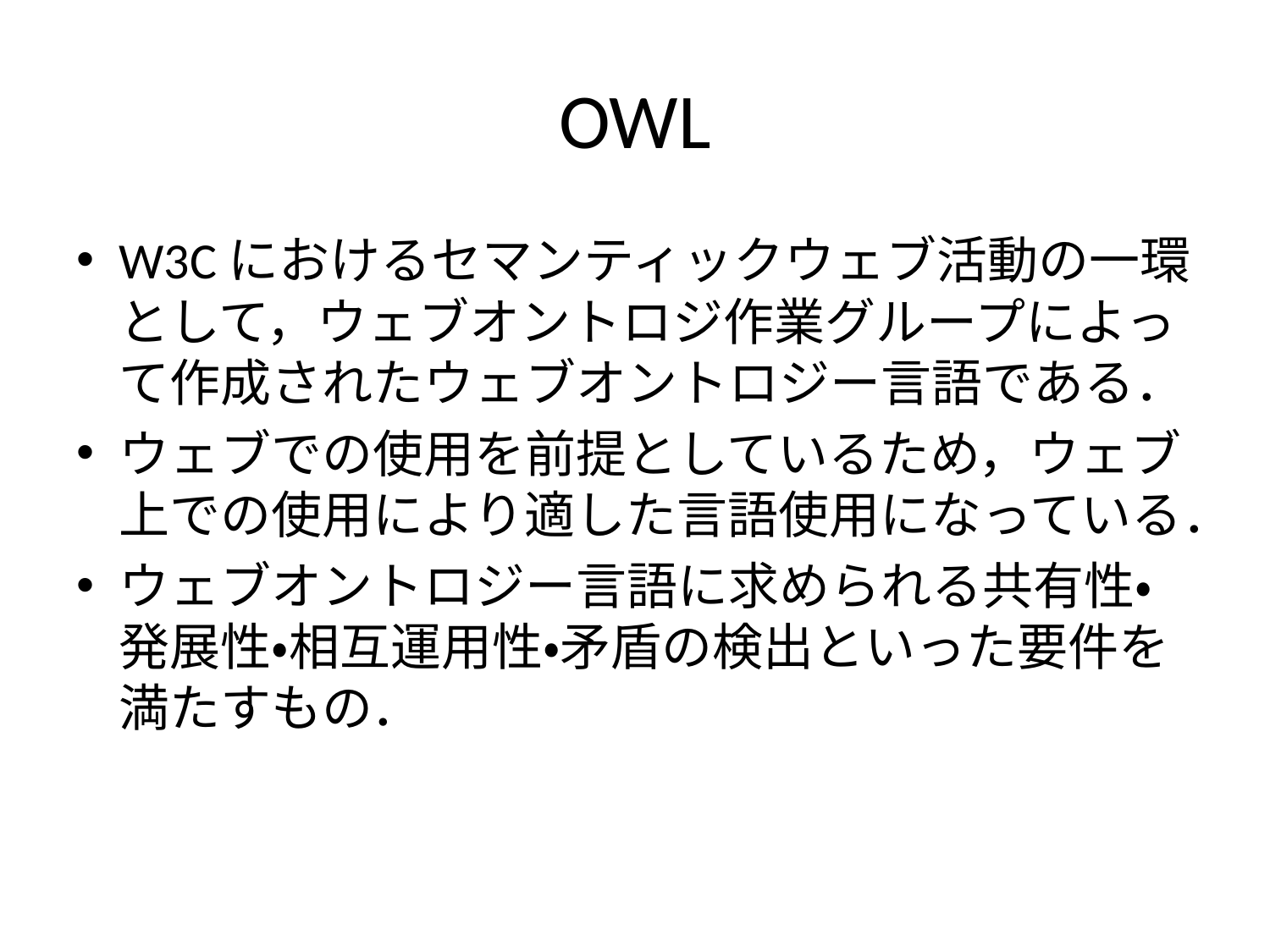

# OWL
W3Cにおけるセマンティックウェブ活動の一環として，ウェブオントロジ作業グループによって作成されたウェブオントロジー言語である．
ウェブでの使用を前提としているため，ウェブ上での使用により適した言語使用になっている．
ウェブオントロジー言語に求められる共有性・発展性・相互運用性・矛盾の検出といった要件を満たすもの．